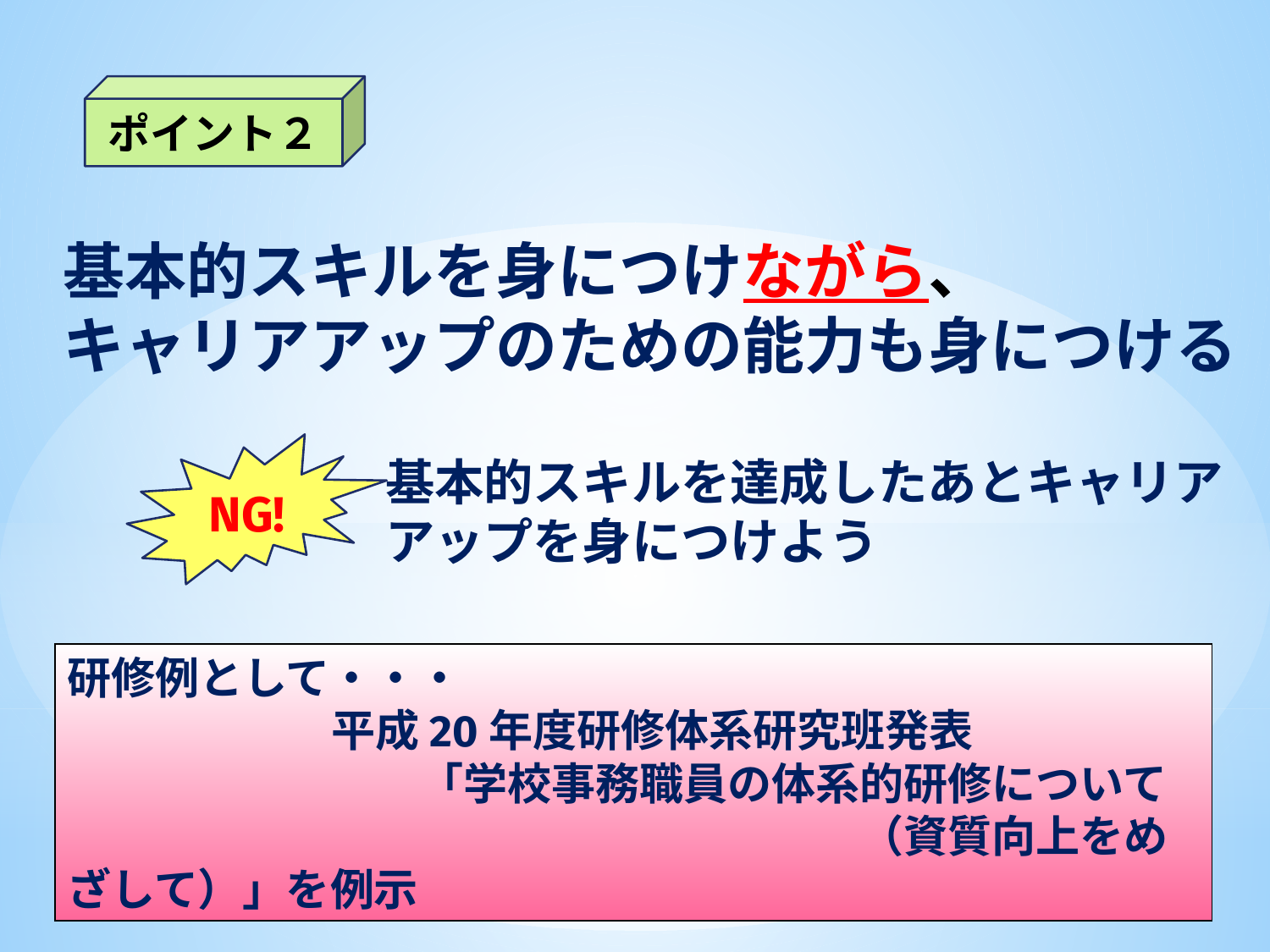

ポイント２
基本的スキルを身につけながら、
キャリアアップのための能力も身につける
NG!
基本的スキルを達成したあとキャリア
アップを身につけよう
研修例として・・・
　　　　　　平成20年度研修体系研究班発表
　　　　　　　　「学校事務職員の体系的研修について
　　　　　　　　　　　　　　　　　　（資質向上をめざして）」を例示